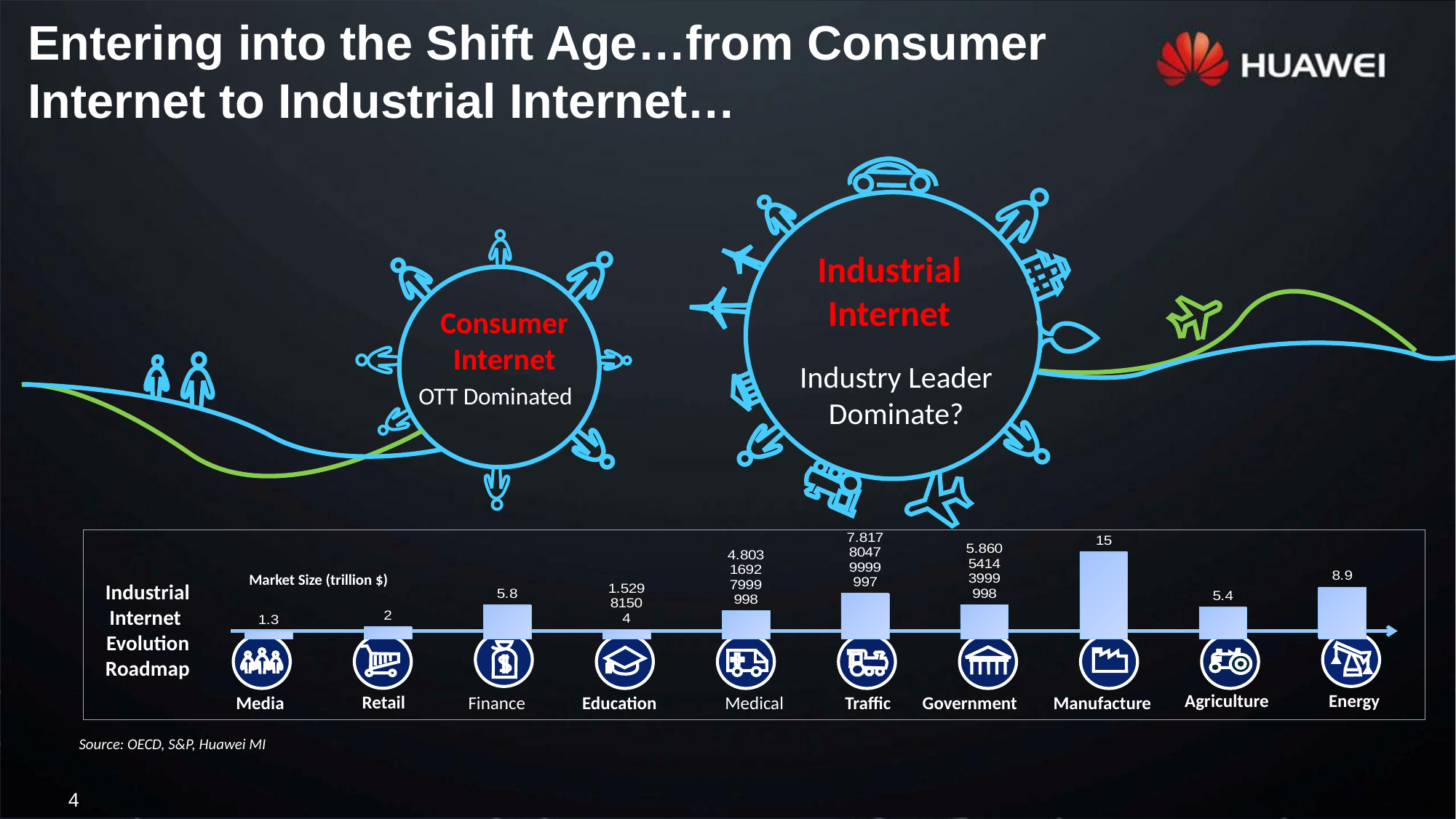

Entering into the Shift Age…from Consumer
Internet to Industrial Internet…

Industrial Internet
Industry Leader Dominate?

Consumer Internet
OTT Dominated

### Chart

| Category |  |
|---|---|
| 媒体 | 1.3 |
| 零售 | 2.0 |
| 金融 | 5.8 |
| 教育 | 1.52981504 |
| 医疗 | 4.8031692799999846 |
| 交通 | 7.8178047999999745 |
| 政府 | 5.8605414399999765 |
| 制造 | 15.0 |
| 农业 | 5.4 |
| 能源 | 8.9 |

Government
Energy
Agriculture
Media
Education
Manufacture
Finance
Retail
Medical
Traffic
Industrial Internet  Evolution Roadmap
Source: OECD, S&P, Huawei MI
Market Size (trillion $)